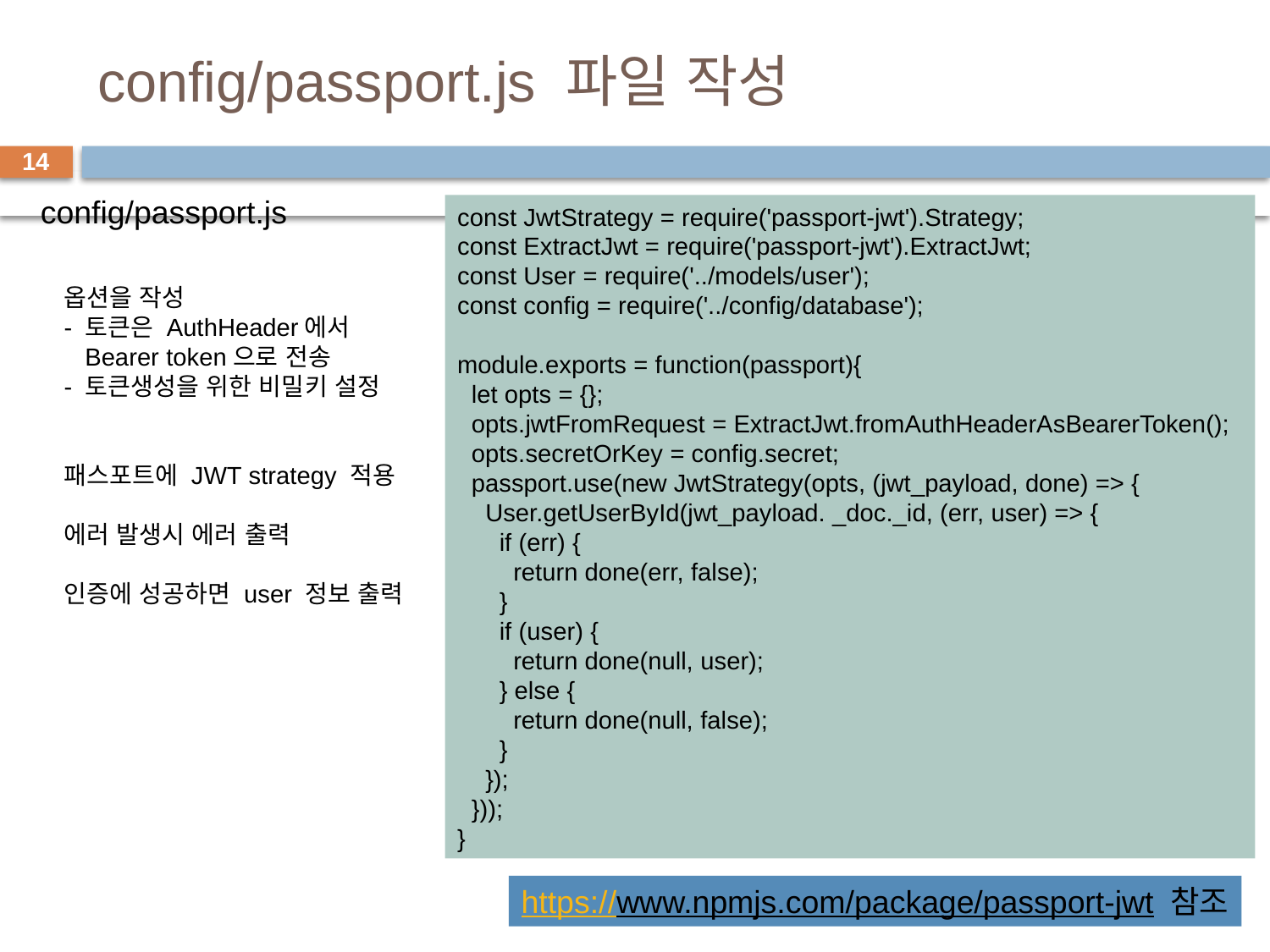

# config/passport.js 파일 작성
14
config/passport.js
const JwtStrategy = require('passport-jwt').Strategy;
const ExtractJwt = require('passport-jwt').ExtractJwt;
const User = require('../models/user');
const config = require('../config/database');

module.exports = function(passport){
  let opts = {};
  opts.jwtFromRequest = ExtractJwt.fromAuthHeaderAsBearerToken();
  opts.secretOrKey = config.secret;
  passport.use(new JwtStrategy(opts, (jwt_payload, done) => {
    User.getUserById(jwt_payload. _doc._id, (err, user) => {
      if (err) {
        return done(err, false);
      }
      if (user) {
        return done(null, user);
      } else {
        return done(null, false);
      }
    });
  }));
}
옵션을 작성
- 토큰은 AuthHeader에서
   Bearer token으로 전송
- 토큰생성을 위한 비밀키 설정

패스포트에 JWT strategy 적용

에러 발생시 에러 출력

인증에 성공하면 user 정보 출력
https://www.npmjs.com/package/passport-jwt 참조